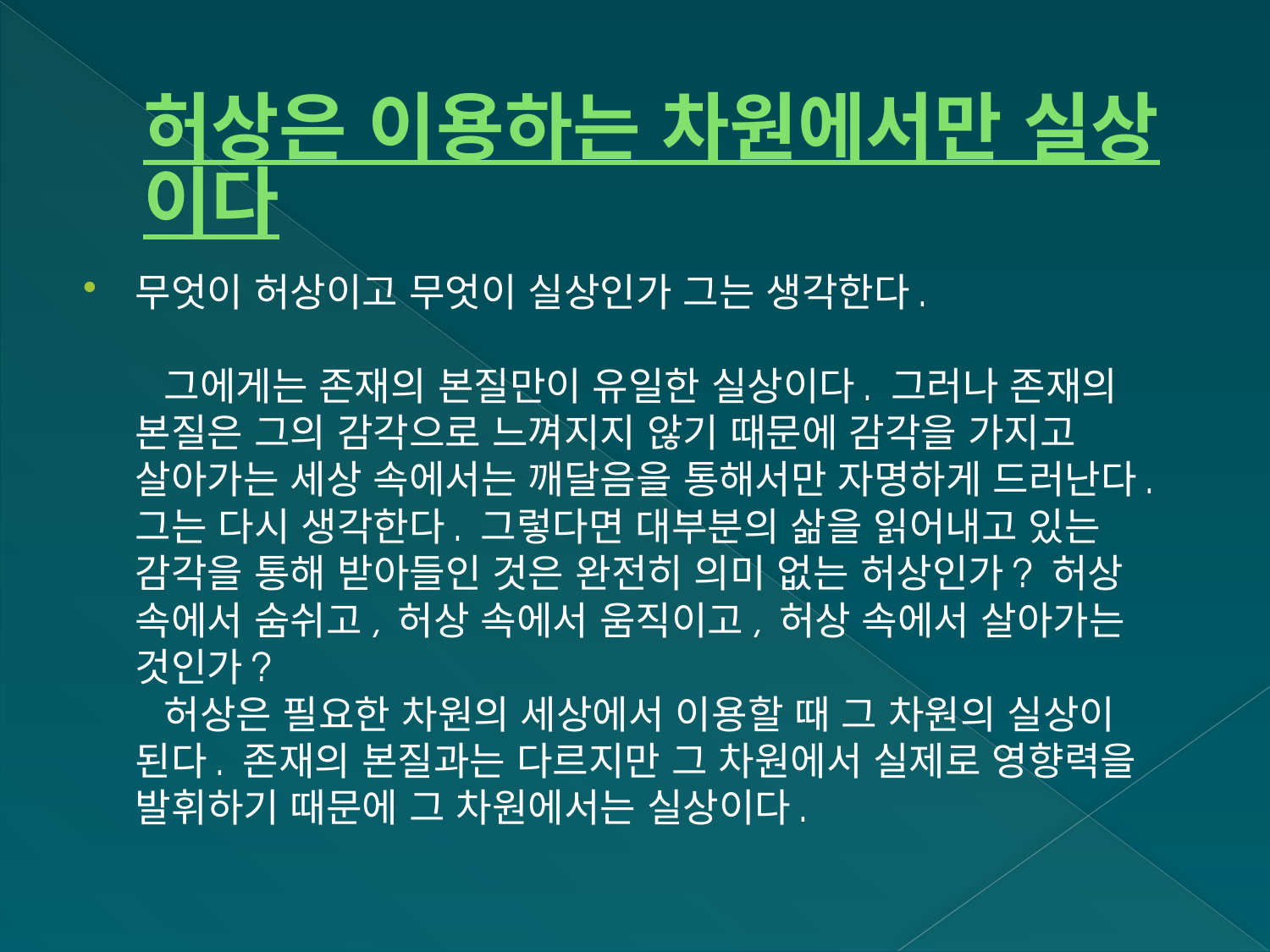

# 허상은 이용하는 차원에서만 실상이다
무엇이 허상이고 무엇이 실상인가 그는 생각한다.
  그에게는 존재의 본질만이 유일한 실상이다. 그러나 존재의 본질은 그의 감각으로 느껴지지 않기 때문에 감각을 가지고 살아가는 세상 속에서는 깨달음을 통해서만 자명하게 드러난다.
그는 다시 생각한다. 그렇다면 대부분의 삶을 읽어내고 있는 감각을 통해 받아들인 것은 완전히 의미 없는 허상인가? 허상 속에서 숨쉬고, 허상 속에서 움직이고, 허상 속에서 살아가는 것인가?
  허상은 필요한 차원의 세상에서 이용할 때 그 차원의 실상이 된다. 존재의 본질과는 다르지만 그 차원에서 실제로 영향력을 발휘하기 때문에 그 차원에서는 실상이다.